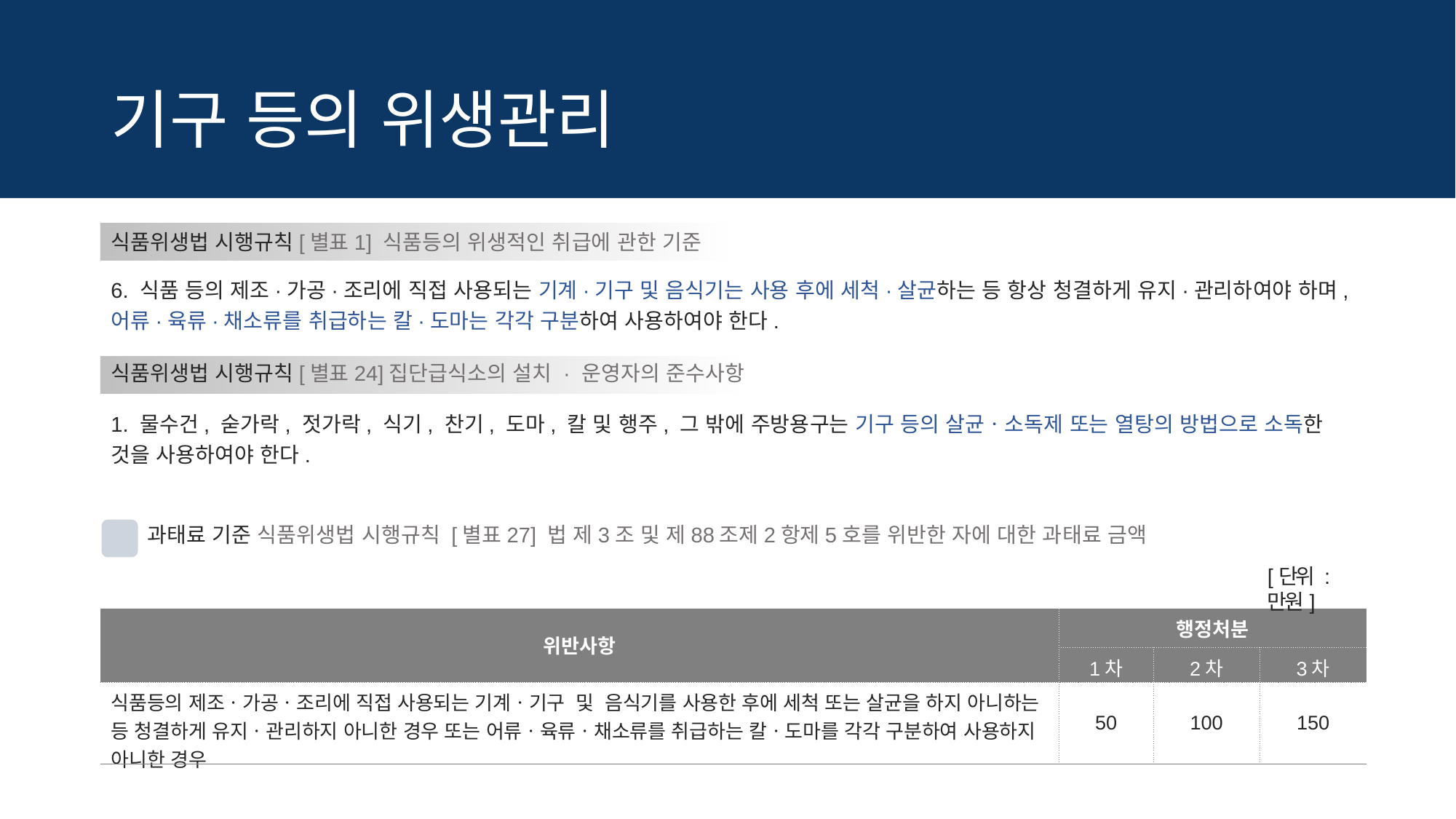

# 기구 등의 위생관리

식품위생법 시행규칙[별표1] 식품등의 위생적인 취급에 관한 기준
6. 식품 등의 제조·가공·조리에 직접 사용되는 기계·기구 및 음식기는 사용 후에 세척·살균하는 등 항상 청결하게 유지·관리하여야 하며, 어류·육류·채소류를 취급하는 칼·도마는 각각 구분하여 사용하여야 한다.
식품위생법 시행규칙[별표24]집단급식소의 설치 · 운영자의 준수사항

1. 물수건, 숟가락, 젓가락, 식기, 찬기, 도마, 칼 및 행주, 그 밖에 주방용구는 기구 등의 살균ㆍ소독제 또는 열탕의 방법으로 소독한 것을 사용하여야 한다.
과태료 기준 식품위생법 시행규칙 [별표27] 법 제3조 및 제88조제2항제5호를 위반한 자에 대한 과태료 금액
!

[단위 : 만원]
| 위반사항 | 행정처분 |  |  |
| --- | --- | --- | --- |
|  | 1차 | 2차 | 3차 |
| 식품등의 제조ㆍ가공ㆍ조리에 직접 사용되는 기계ㆍ기구 및 음식기를 사용한 후에 세척 또는 살균을 하지 아니하는 등 청결하게 유지ㆍ관리하지 아니한 경우 또는 어류ㆍ육류ㆍ채소류를 취급하는 칼ㆍ도마를 각각 구분하여 사용하지 아니한 경우 | 50 | 100 | 150 |